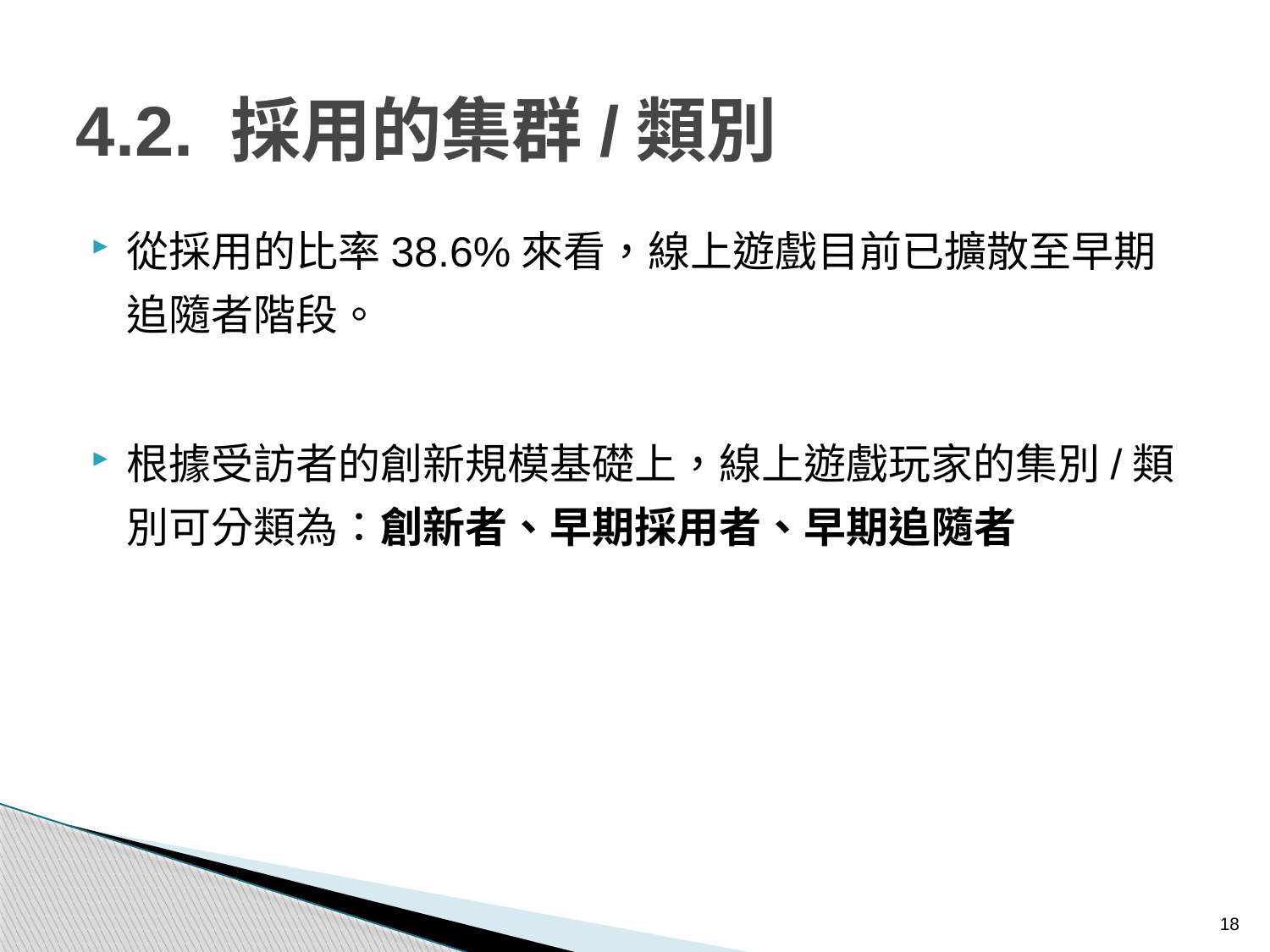

# 4.2. 採用的集群/類別
從採用的比率38.6%來看，線上遊戲目前已擴散至早期追隨者階段。

根據受訪者的創新規模基礎上，線上遊戲玩家的集別/類別可分類為：創新者、早期採用者、早期追隨者
18